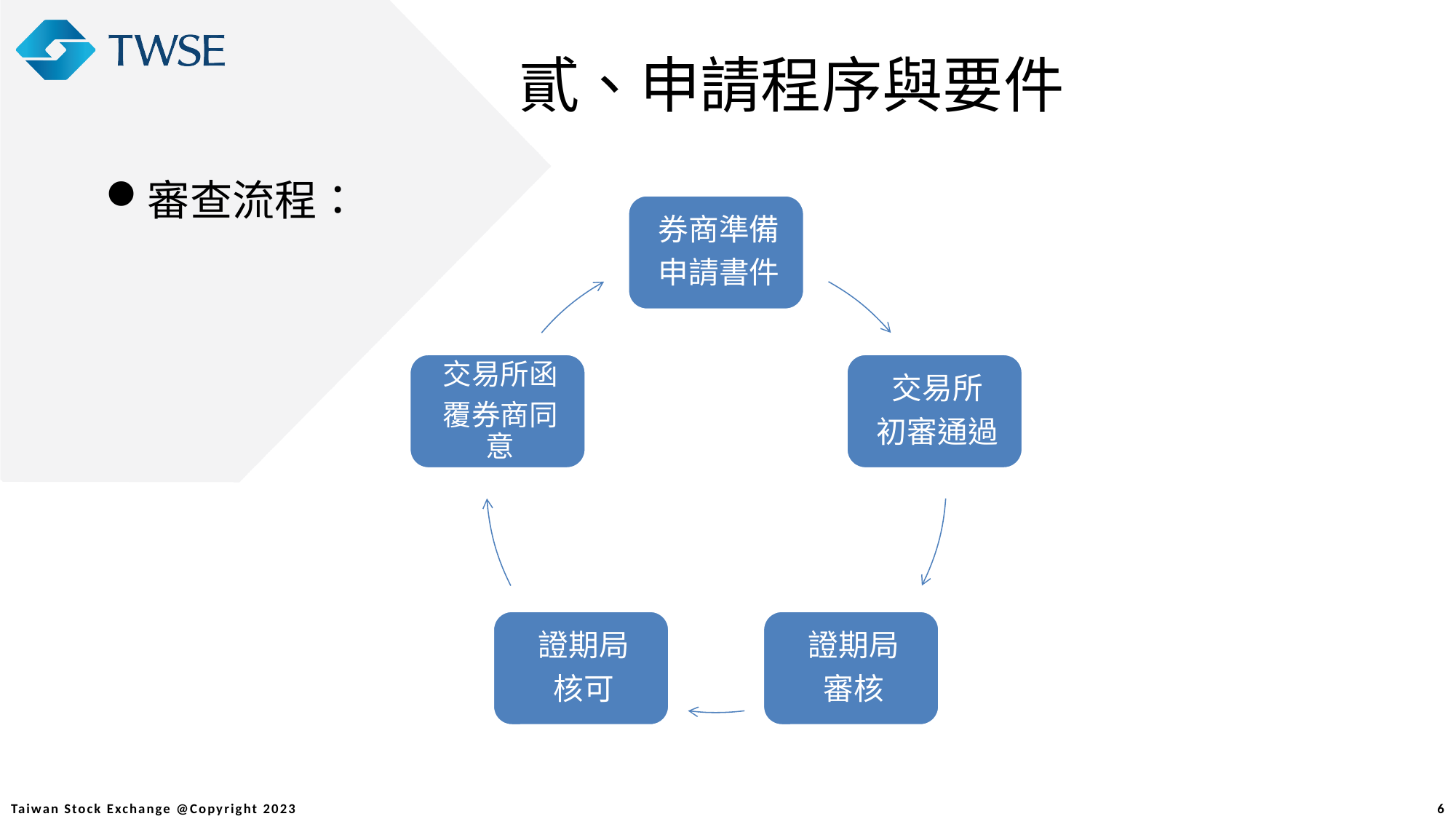

貳、申請程序與要件
審查流程：

券商準備
申請書件
交易所
初審通過
證期局
審核
證期局
核可
交易所函
覆券商同意
6